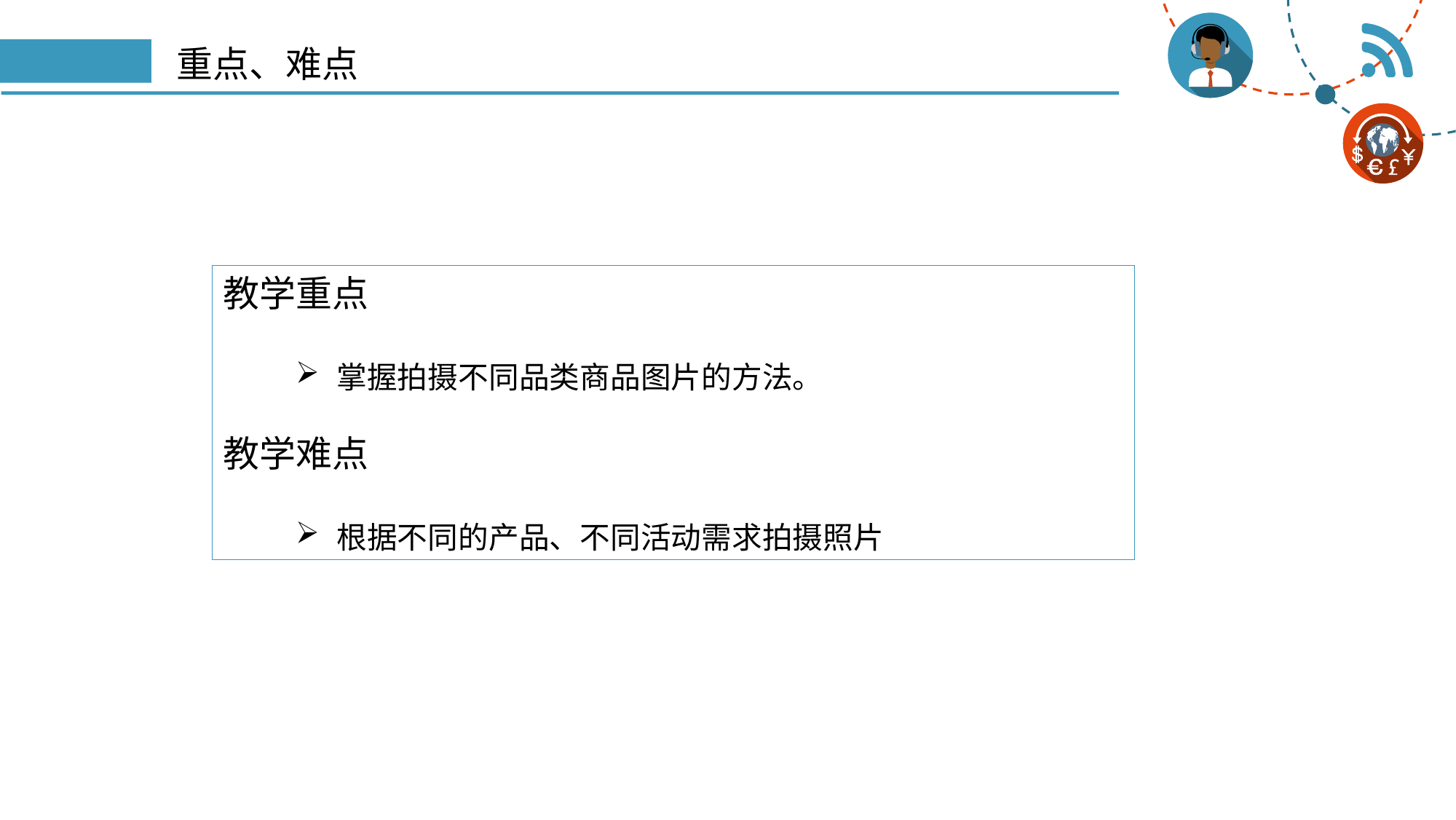

# 重点、难点
教学重点

掌握拍摄不同品类商品图片的方法。

教学难点

根据不同的产品、不同活动需求拍摄照片